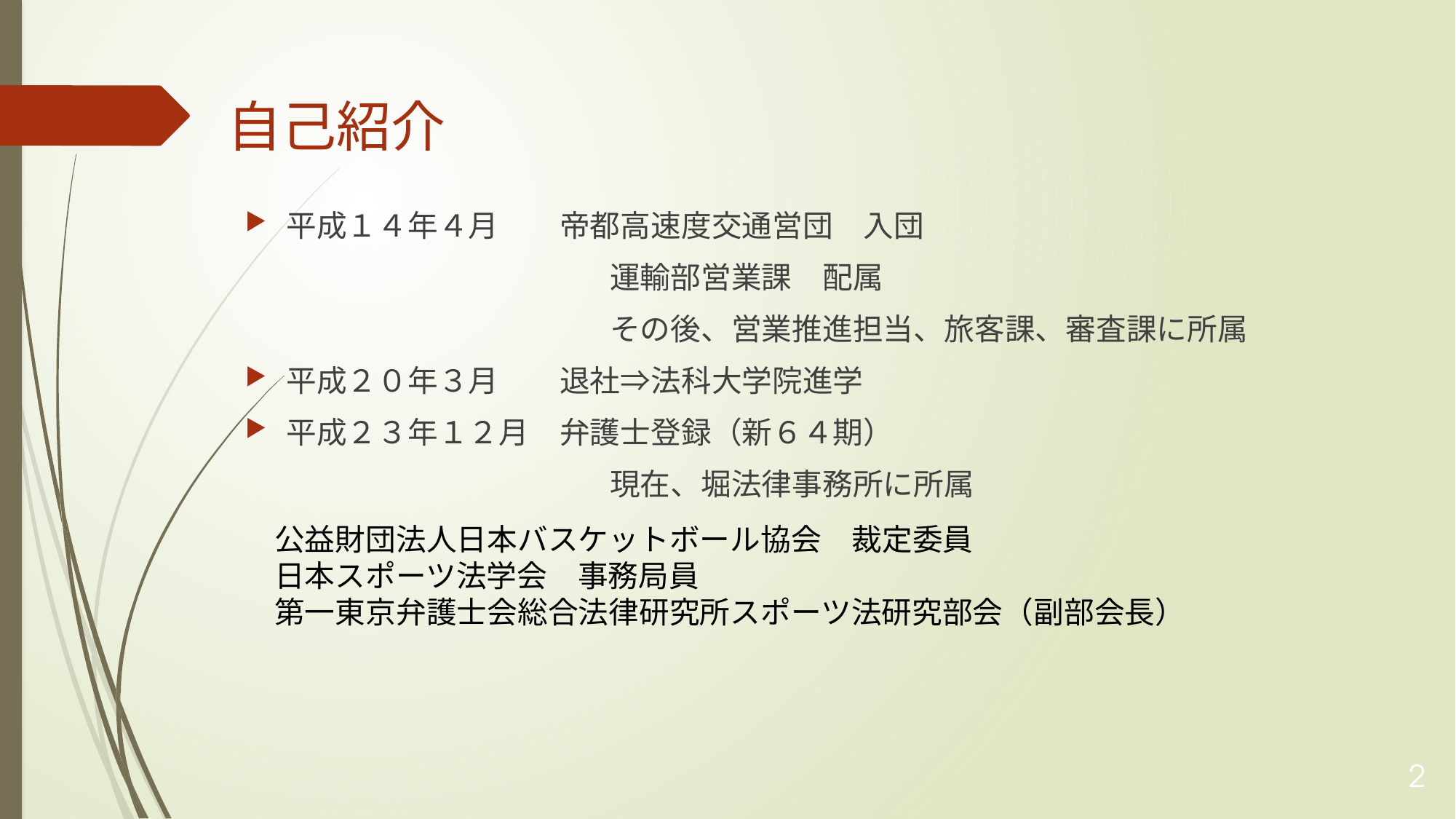

自己紹介
平成１４年４月　　帝都高速度交通営団　入団
　　　　　　　　　　　　運輸部営業課　配属
　　　　　　　　　　　　その後、営業推進担当、旅客課、審査課に所属
平成２０年３月　　退社⇒法科大学院進学
平成２３年１２月　弁護士登録（新６４期）
　　　　　　　　　　　　現在、堀法律事務所に所属

公益財団法人日本バスケットボール協会　裁定委員
日本スポーツ法学会　事務局員
第一東京弁護士会総合法律研究所スポーツ法研究部会（副部会長）
2